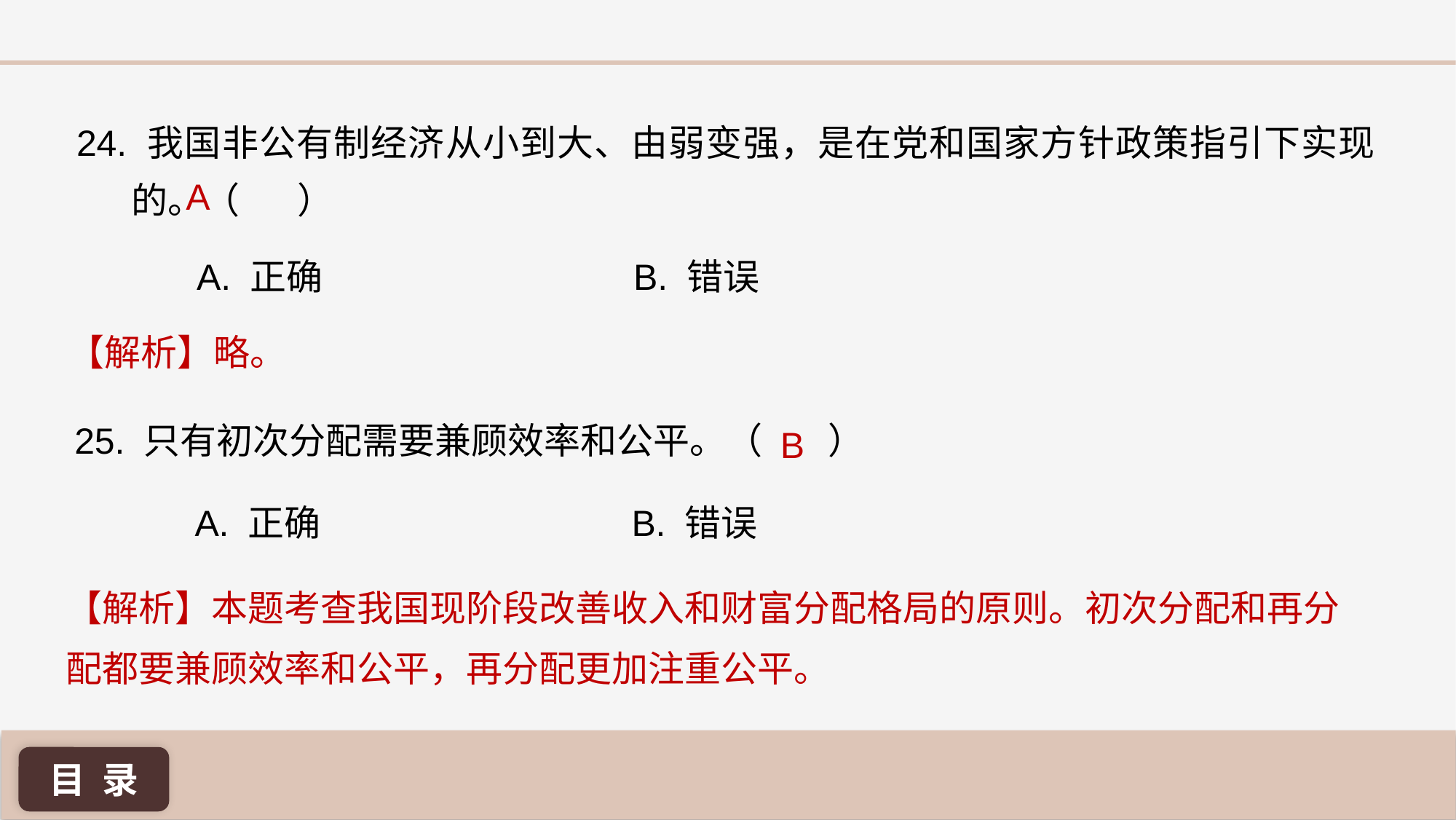

24. 我国非公有制经济从小到大、由弱变强，是在党和国家方针政策指引下实现的。（       ）
A
A. 正确 			B. 错误
【解析】略。
25. 只有初次分配需要兼顾效率和公平。（        ）
B
A. 正确 			B. 错误
【解析】本题考查我国现阶段改善收入和财富分配格局的原则。初次分配和再分配都要兼顾效率和公平，再分配更加注重公平。